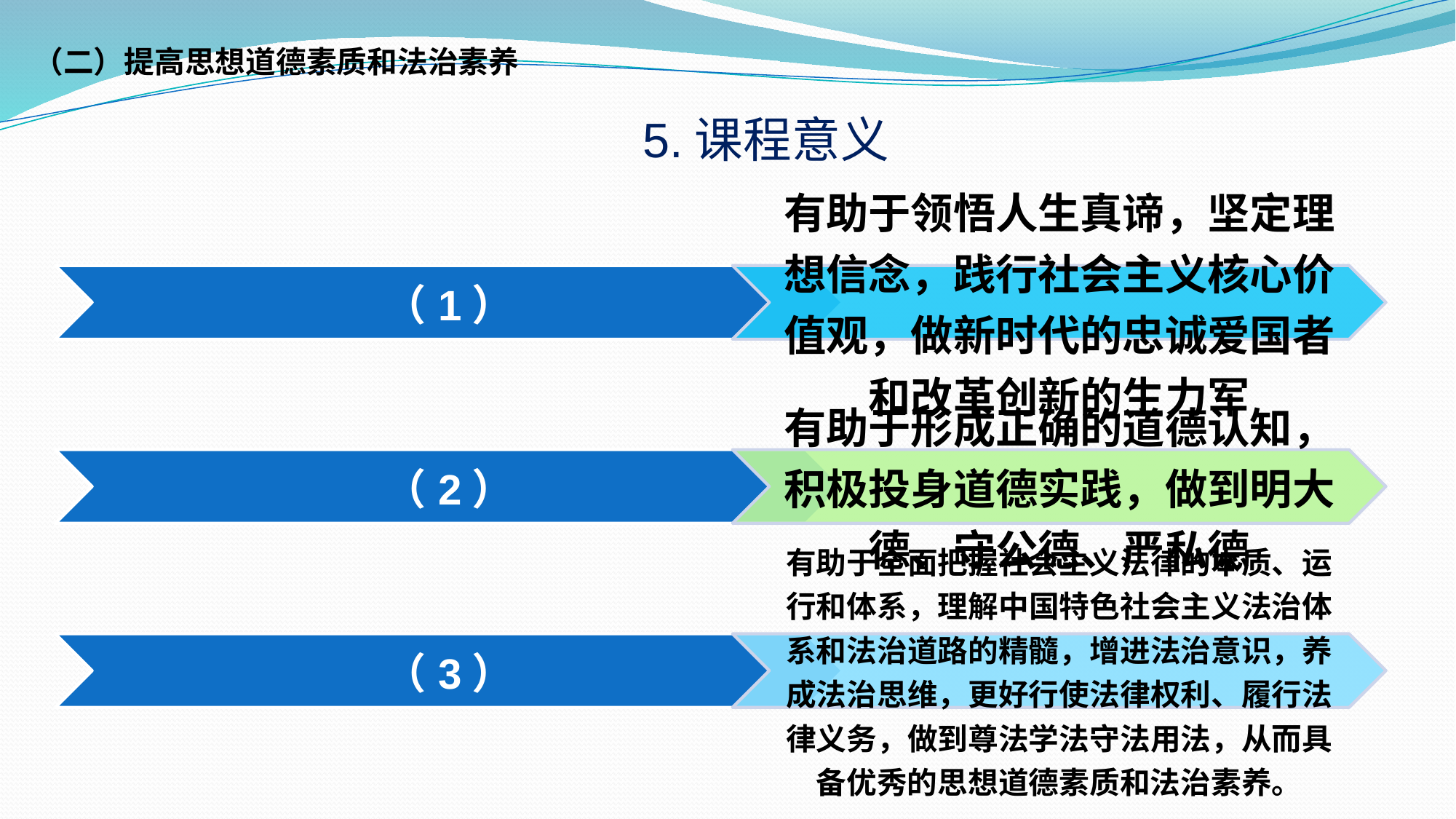

（二）提高思想道德素质和法治素养
# 5.课程意义
（1）
（2）
（3）
有助于领悟人生真谛，坚定理想信念，践行社会主义核心价值观，做新时代的忠诚爱国者和改革创新的生力军
有助于形成正确的道德认知，积极投身道德实践，做到明大德、守公德、严私德
有助于全面把握社会主义法律的本质、运行和体系，理解中国特色社会主义法治体系和法治道路的精髓，增进法治意识，养成法治思维，更好行使法律权利、履行法律义务，做到尊法学法守法用法，从而具备优秀的思想道德素质和法治素养。